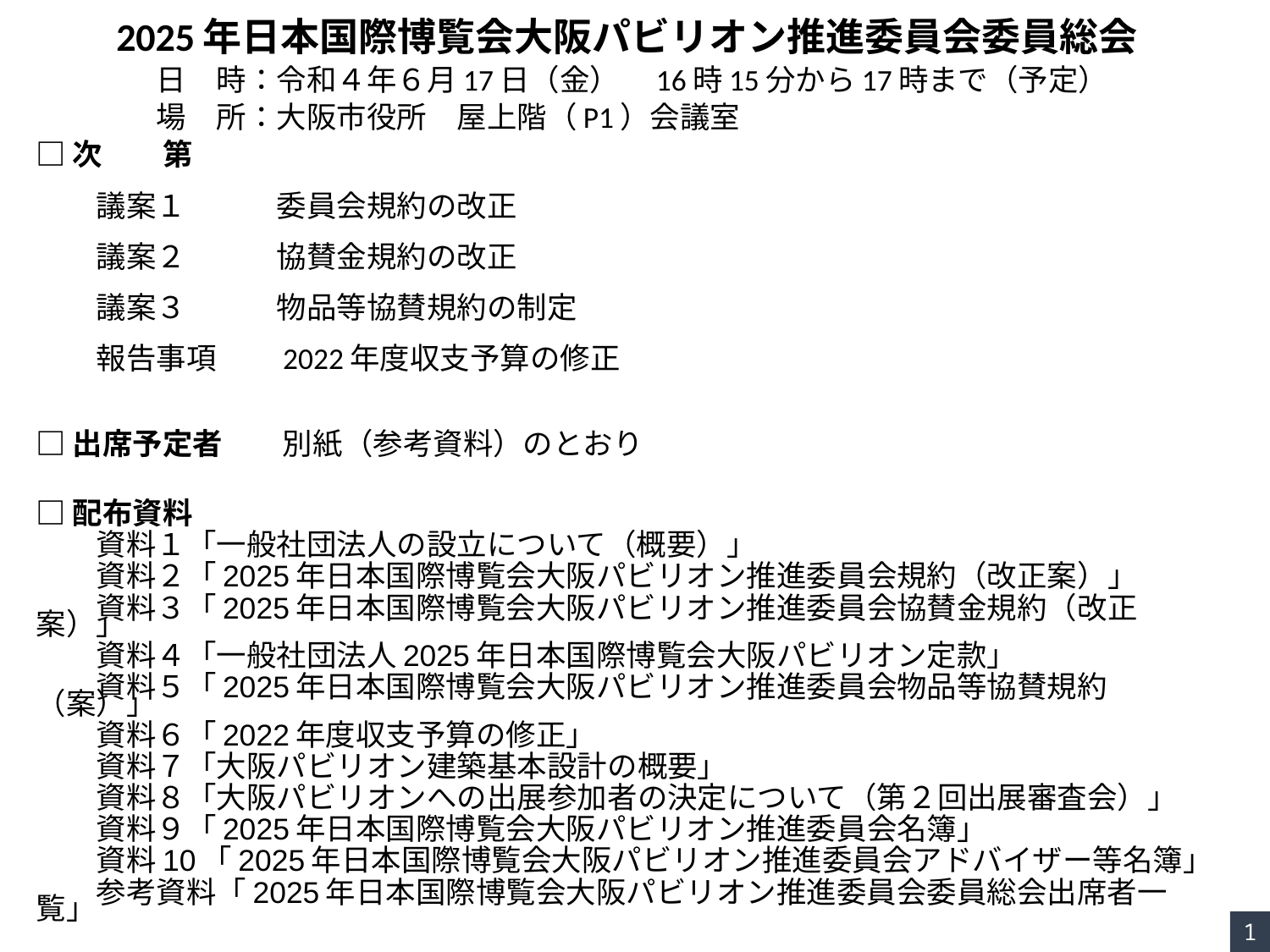

2025年日本国際博覧会大阪パビリオン推進委員会委員総会
　　　　日　時：令和４年６月17日（金）　16時15分から17時まで（予定）
　　　　場　所：大阪市役所　屋上階（P1）会議室
□次　　第
　　議案１　　　委員会規約の改正
　　議案２　　　協賛金規約の改正
　　議案３　　　物品等協賛規約の制定
　　報告事項　　2022年度収支予算の修正

□出席予定者　　別紙（参考資料）のとおり

□配布資料
　　資料１「一般社団法人の設立について（概要）」
　　資料２「2025年日本国際博覧会大阪パビリオン推進委員会規約（改正案）」
　　資料３「2025年日本国際博覧会大阪パビリオン推進委員会協賛金規約（改正案）」
　　資料４「一般社団法人2025年日本国際博覧会大阪パビリオン定款」
　　資料５「2025年日本国際博覧会大阪パビリオン推進委員会物品等協賛規約（案）」
　　資料６「2022年度収支予算の修正」
　　資料７「大阪パビリオン建築基本設計の概要」
　　資料８「大阪パビリオンへの出展参加者の決定について（第２回出展審査会）」
　　資料９「2025年日本国際博覧会大阪パビリオン推進委員会名簿」
　　資料10「2025年日本国際博覧会大阪パビリオン推進委員会アドバイザー等名簿」
　　参考資料「2025年日本国際博覧会大阪パビリオン推進委員会委員総会出席者一覧」
1